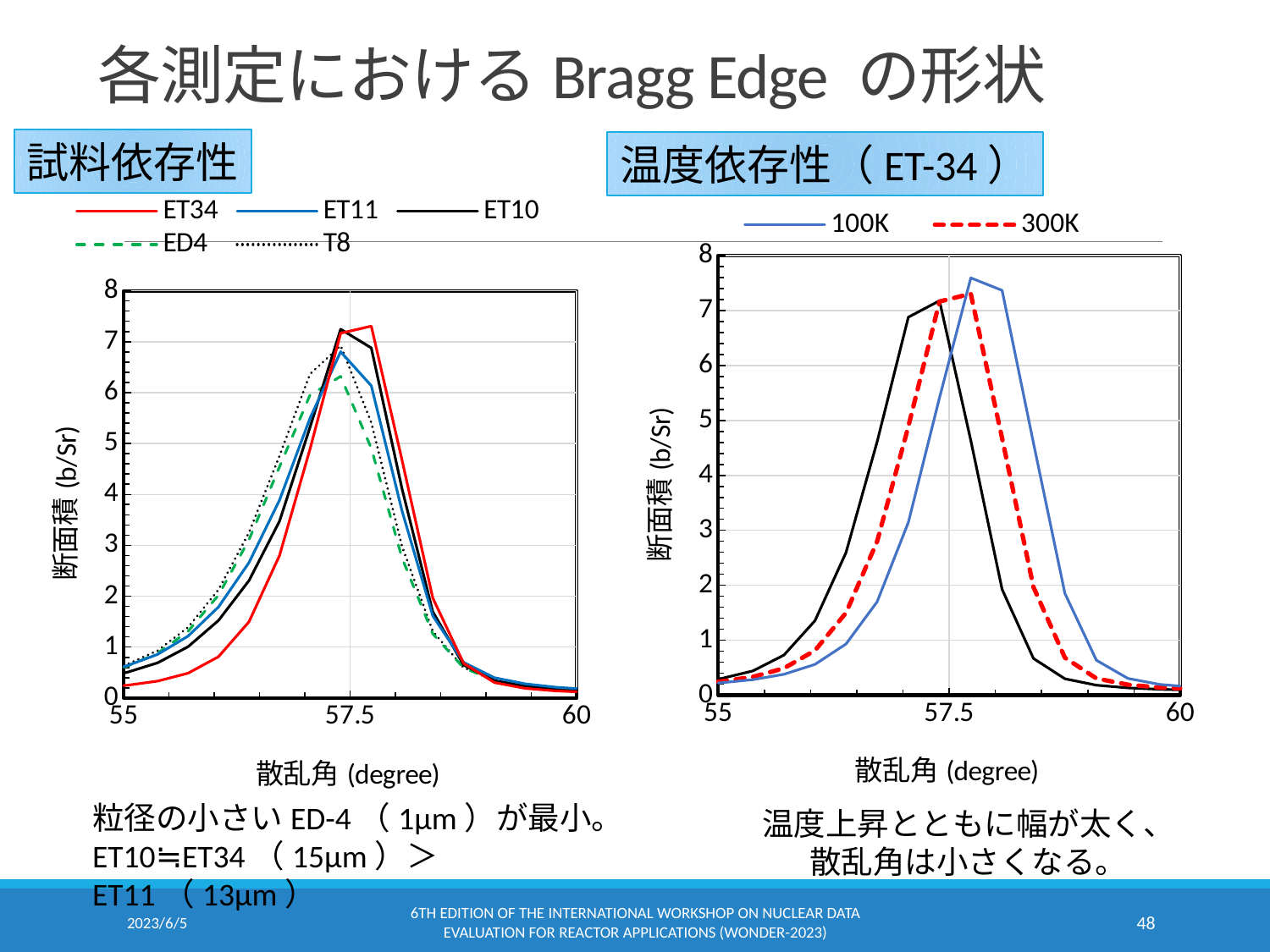

# 各測定におけるBragg Edge の形状
試料依存性
温度依存性（ET-34）

### Chart

| Category | ET34 | ET11 | ET10 | ED4 | T8 |
|---|---|---|---|---|---|

### Chart

| Category | 100K | 300K | 500K |
|---|---|---|---|
粒径の小さいED-4（1μm）が最小。
ET10≒ET34（15μm）＞ET11（13μm）
温度上昇とともに幅が太く、
散乱角は小さくなる。
2023/6/5
6th edition of the International Workshop On Nuclear Data Evaluation for Reactor Applications (WONDER-2023)
48